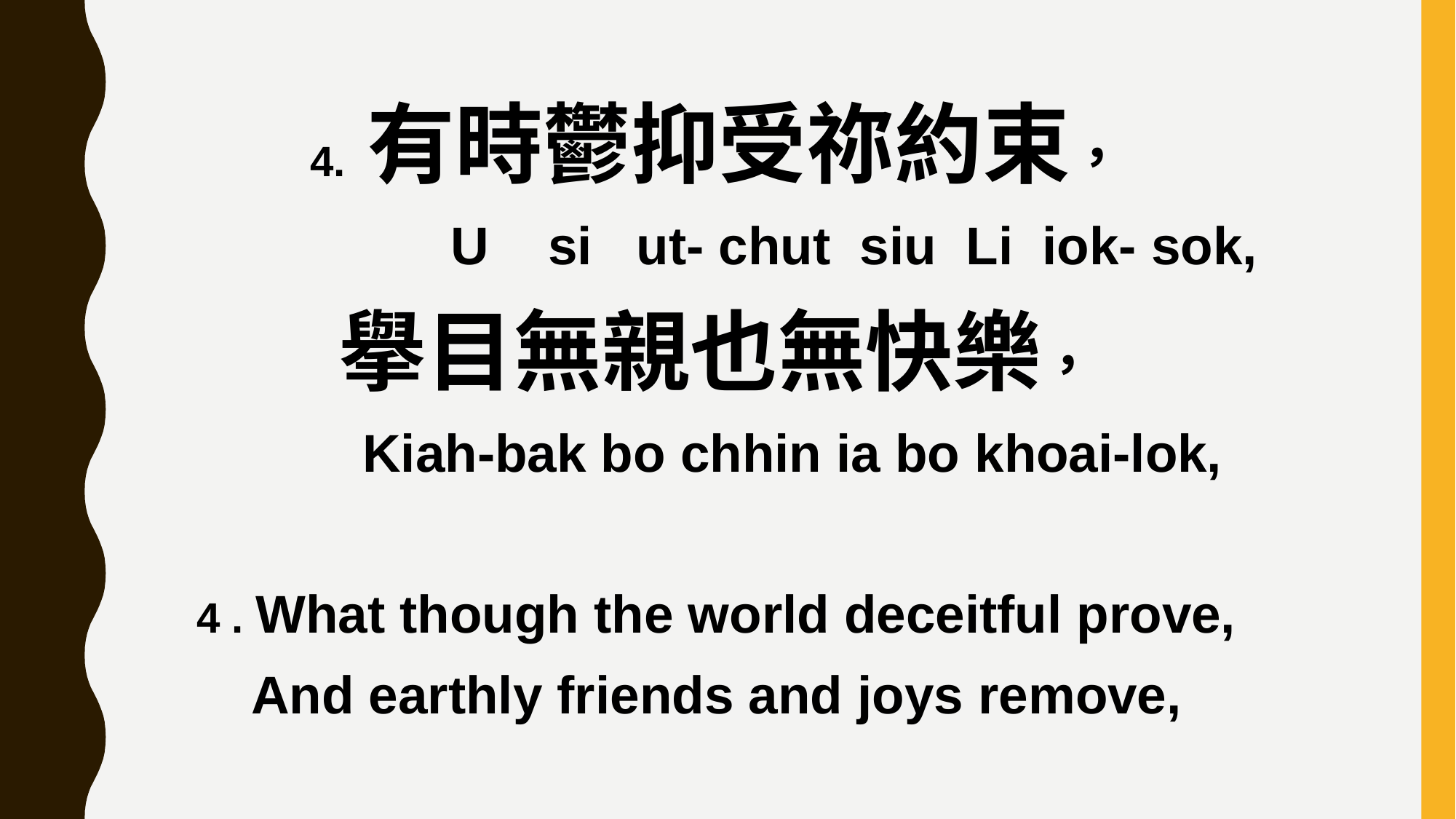

4. 有時鬱抑受祢約束，
                   U    si   ut- chut  siu  Li  iok- sok,
擧目無親也無快樂，
             Kiah-bak bo chhin ia bo khoai-lok,

4 . What though the world deceitful prove,
And earthly friends and joys remove,